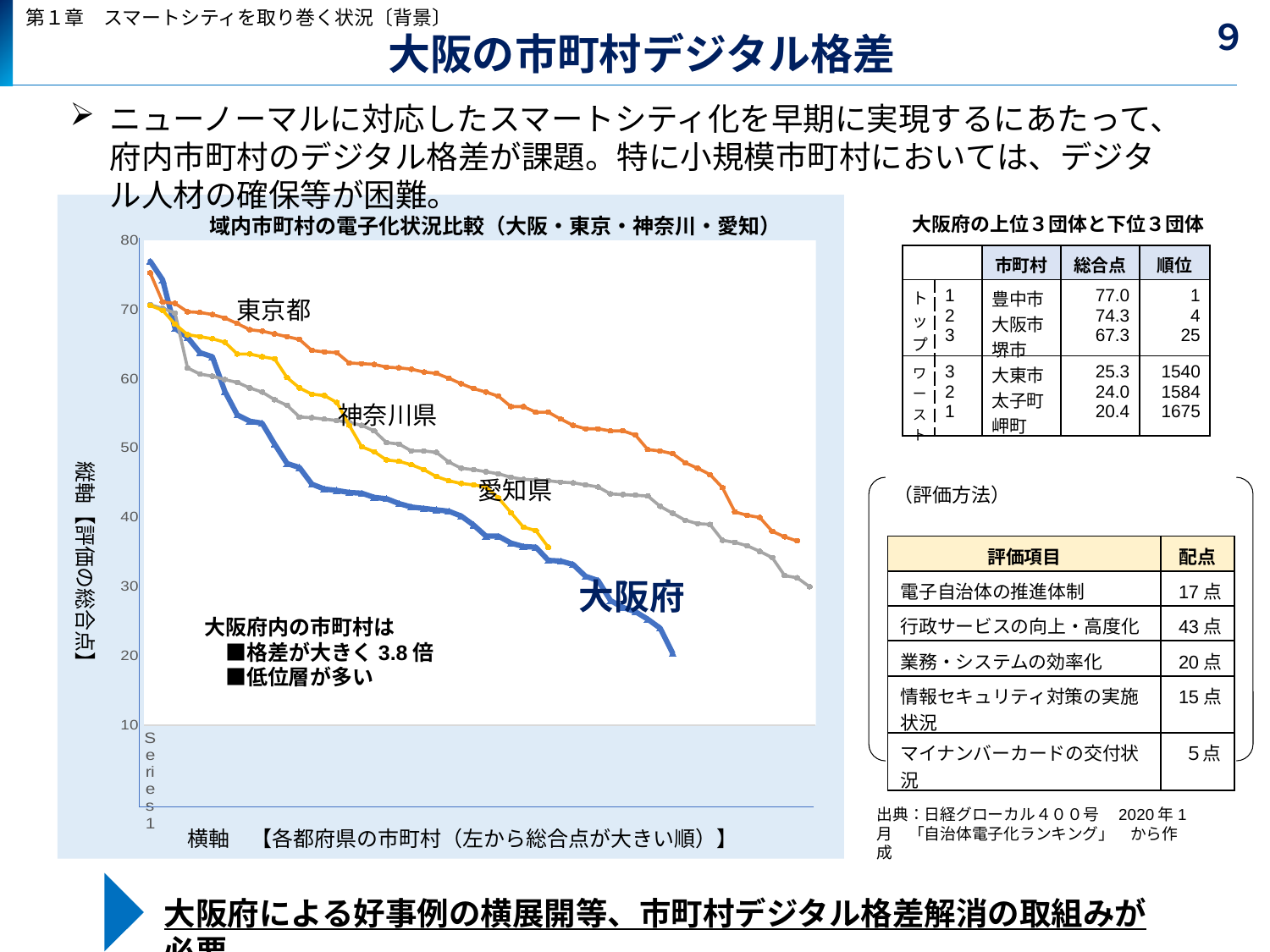

第１章　スマートシティを取り巻く状況〔背景〕
９
# 大阪の市町村デジタル格差
ニューノーマルに対応したスマートシティ化を早期に実現するにあたって、府内市町村のデジタル格差が課題。特に小規模市町村においては、デジタル人材の確保等が困難。

大阪府の上位３団体と下位３団体
域内市町村の電子化状況比較（大阪・東京・神奈川・愛知）

### Chart

| Category | 大阪 | 東京 | 愛知 | 神奈川 |
|---|---|---|---|---|
|  | 77.0 | 75.3 | 70.7 | 70.6 |
|  | 74.3 | 71.1 | 70.2 | 69.9 |
|  | 67.3 | 70.9 | 69.5 | 67.9 |
|  | 66.0 | 69.7 | 61.6 | 66.4 |
|  | 63.8 | 69.6 | 60.7 | 66.1 |
|  | 63.2 | 69.3 | 60.4 | 65.8 |
|  | 58.2 | 68.8 | 59.9 | 65.3 |
|  | 54.8 | 68.0 | 59.5 | 63.6 |
|  | 53.9 | 67.1 | 58.7 | 63.6 |
|  | 53.6 | 66.9 | 58.1 | 63.2 |
|  | 50.6 | 66.5 | 57.0 | 62.9 |
|  | 47.8 | 66.1 | 56.2 | 60.2 |
|  | 47.2 | 65.7 | 54.5 | 58.7 |
|  | 44.8 | 64.1 | 54.4 | 57.8 |
|  | 44.1 | 63.9 | 54.2 | 57.6 |
|  | 43.9 | 63.8 | 54.0 | 56.6 |
|  | 43.6 | 62.3 | 53.7 | 53.3 |
|  | 43.5 | 62.2 | 53.3 | 50.2 |
|  | 42.9 | 62.1 | 52.5 | 49.5 |
|  | 42.7 | 61.7 | 50.8 | 48.3 |
|  | 42.0 | 61.6 | 50.6 | 48.1 |
|  | 41.5 | 61.4 | 49.6 | 47.6 |
|  | 41.3 | 61.0 | 49.6 | 46.9 |
|  | 41.1 | 60.8 | 49.4 | 45.9 |
|  | 40.9 | 60.1 | 48.0 | 45.3 |
|  | 40.2 | 59.3 | 47.1 | 44.9 |
|  | 38.9 | 58.6 | 46.9 | 44.7 |
|  | 37.3 | 58.1 | 46.6 | 44.4 |
|  | 37.3 | 57.5 | 46.3 | 42.8 |
|  | 36.3 | 56.0 | 45.8 | 40.7 |
|  | 35.8 | 56.0 | 45.5 | 38.6 |
|  | 35.7 | 55.2 | 45.4 | 38.1 |
|  | 33.8 | 55.2 | 45.3 | 35.7 |
|  | 33.7 | 54.2 | 45.1 | None |
|  | 33.2 | 53.3 | 45.0 | None |
|  | 31.5 | 52.8 | 44.7 | None |
|  | 30.9 | 52.8 | 44.4 | None |
|  | 28.0 | 52.5 | 43.4 | None |
|  | 27.0 | 52.5 | 43.3 | None |
|  | 26.4 | 51.9 | 43.2 | None |
|  | 25.3 | 49.8 | 43.1 | None |
|  | 24.0 | 49.6 | 41.6 | None |
|  | 20.4 | 49.2 | 40.6 | None |
|  | None | 47.9 | 39.6 | None |
|  | None | 47.1 | 39.1 | None |
|  | None | 46.2 | 39.0 | None |
|  | None | 44.3 | 36.7 | None |
|  | None | 40.8 | 36.4 | None |
|  | None | 40.3 | 35.9 | None |
|  | None | 40.0 | 35.1 | None |
|  | None | 38.0 | 34.2 | None |
|  | None | 37.2 | 31.6 | None |
|  | None | 36.6 | 31.3 | None |
|  | None | None | 30.0 | None |
|  |  | 市町村 | 総合点 | 順位 |
| --- | --- | --- | --- | --- |
| トップ | 1 2 3 | 豊中市 大阪市 堺市 | 77.0 74.3 67.3 | 1 4 25 |
| ワースト | 3 2 1 | 大東市 太子町 岬町 | 25.3 24.0 20.4 | 1540 1584 1675 |
東京都
神奈川県
縦軸【評価の総合点】
愛知県
（評価方法）

| 評価項目 | 配点 |
| --- | --- |
| 電子自治体の推進体制 | 17点 |
| 行政サービスの向上・高度化 | 43点 |
| 業務・システムの効率化 | 20点 |
| 情報セキュリティ対策の実施状況 | 15点 |
| マイナンバーカードの交付状況 | ５点 |
大阪府
大阪府内の市町村は
　■格差が大きく3.8倍
　■低位層が多い
出典：日経グローカル４００号　2020年1月　「自治体電子化ランキング」　から作成
横軸　【各都府県の市町村（左から総合点が大きい順）】

大阪府による好事例の横展開等、市町村デジタル格差解消の取組みが必要